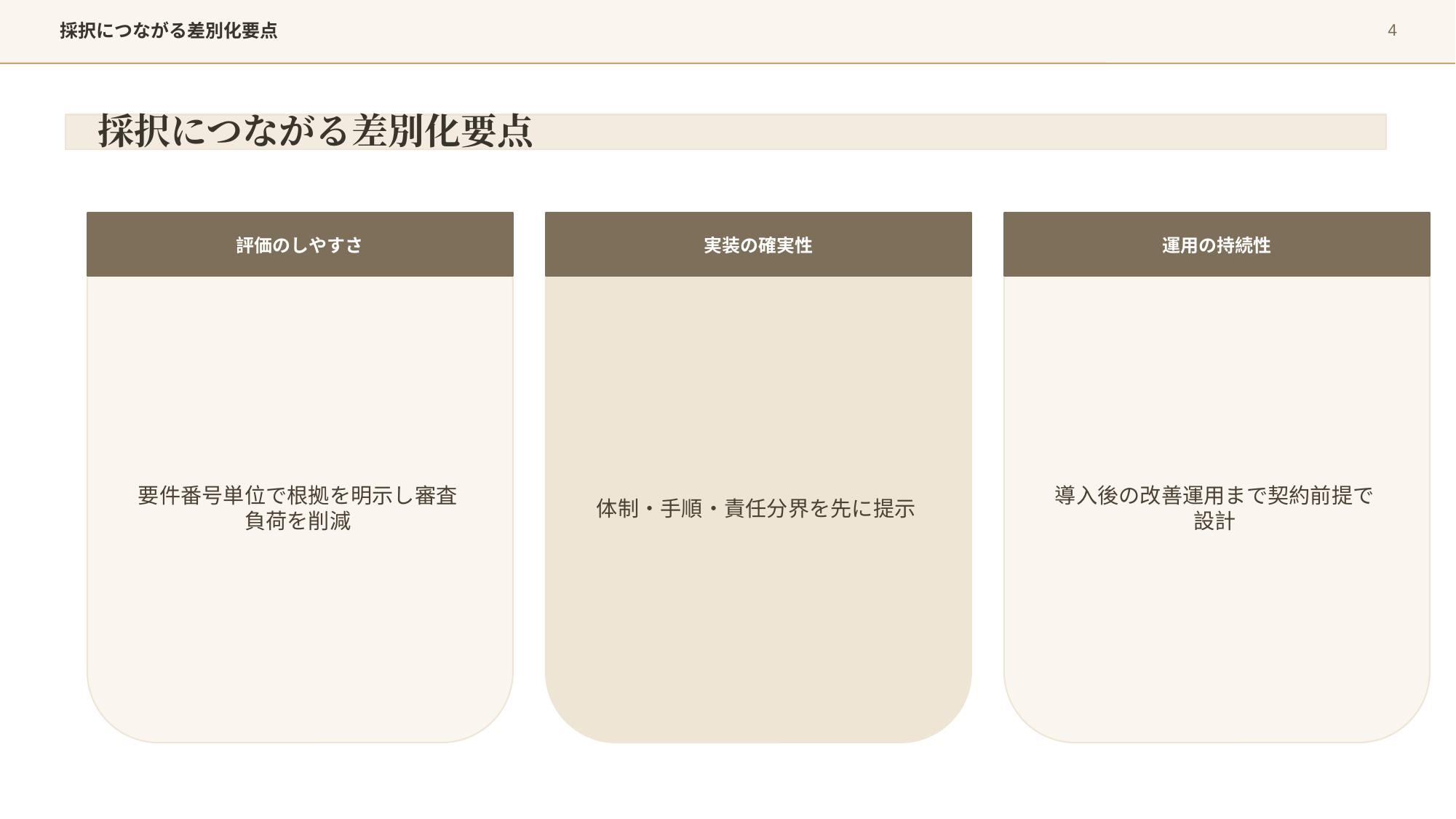

4
採択につながる差別化要点

採択につながる差別化要点

評価のしやすさ
実装の確実性
運用の持続性
要件番号単位で根拠を明示し審査負荷を削減
体制・手順・責任分界を先に提示
導入後の改善運用まで契約前提で設計